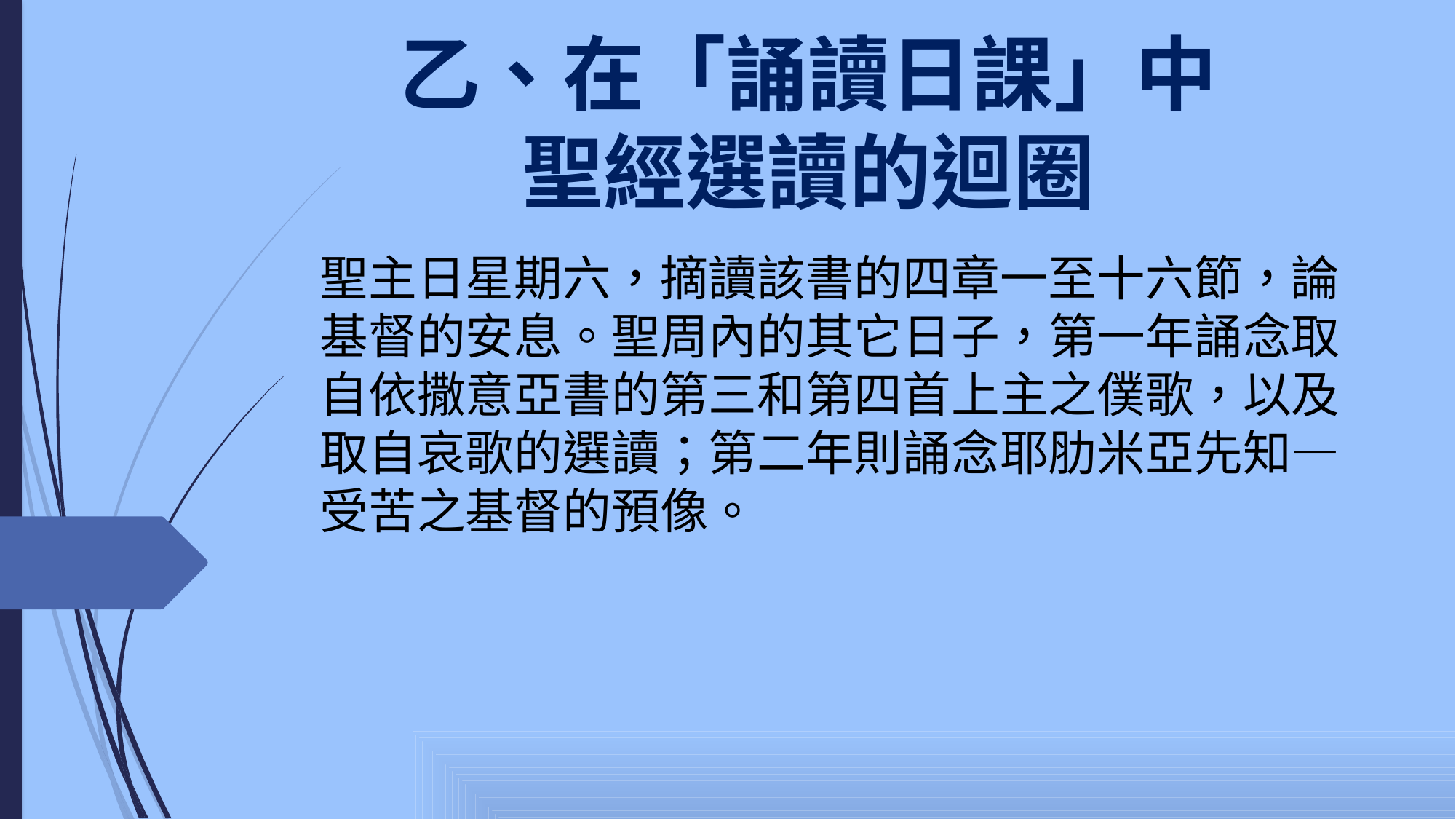

# 乙、在「誦讀日課」中 聖經選讀的迴圈
聖主日星期六，摘讀該書的四章一至十六節，論基督的安息。聖周內的其它日子，第一年誦念取自依撒意亞書的第三和第四首上主之僕歌，以及取自哀歌的選讀；第二年則誦念耶肋米亞先知—受苦之基督的預像。